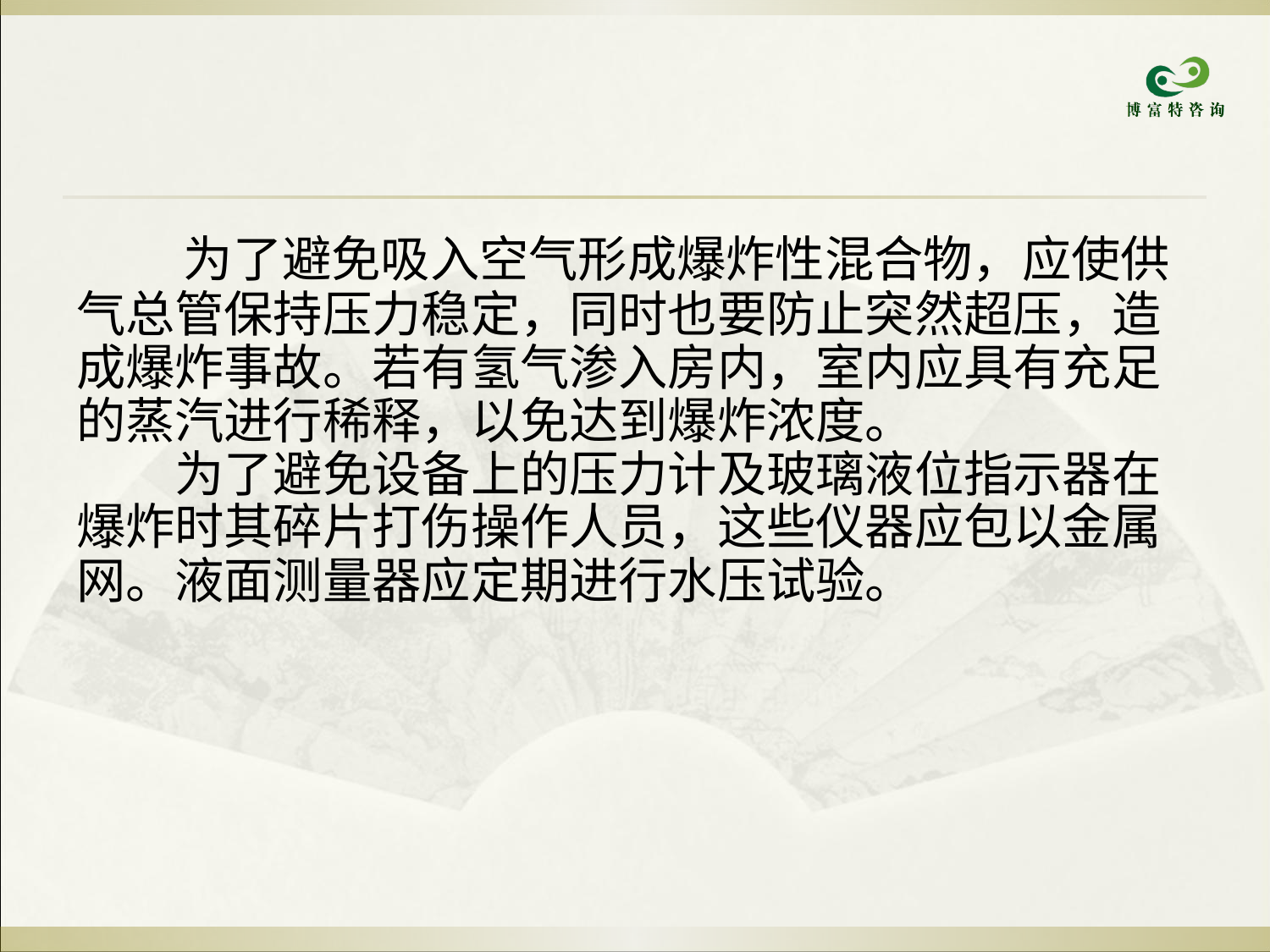

为了避免吸入空气形成爆炸性混合物，应使供气总管保持压力稳定，同时也要防止突然超压，造成爆炸事故。若有氢气渗入房内，室内应具有充足的蒸汽进行稀释，以免达到爆炸浓度。
　　为了避免设备上的压力计及玻璃液位指示器在爆炸时其碎片打伤操作人员，这些仪器应包以金属网。液面测量器应定期进行水压试验。